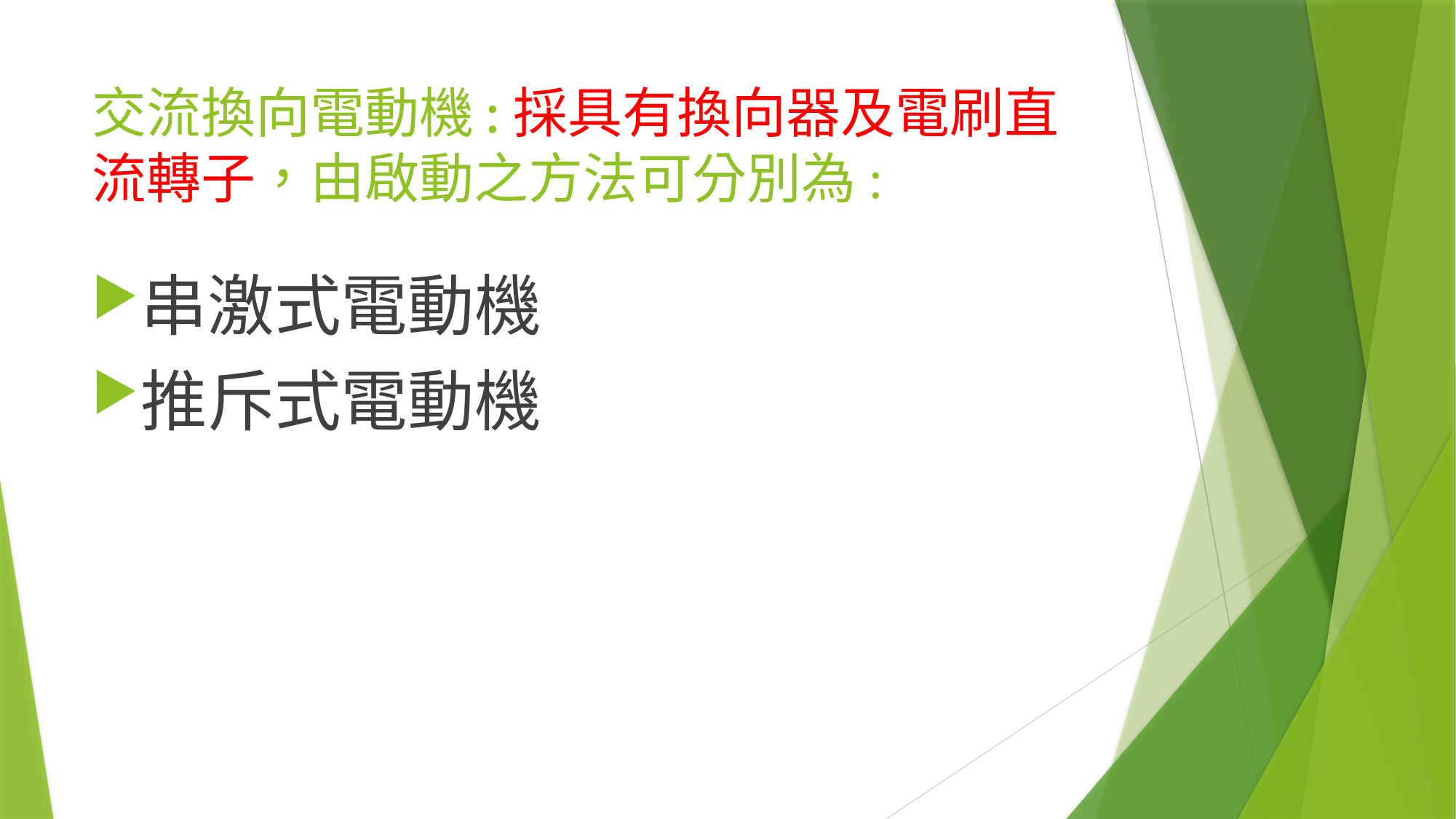

# 交流換向電動機:採具有換向器及電刷直流轉子，由啟動之方法可分別為:
串激式電動機
推斥式電動機